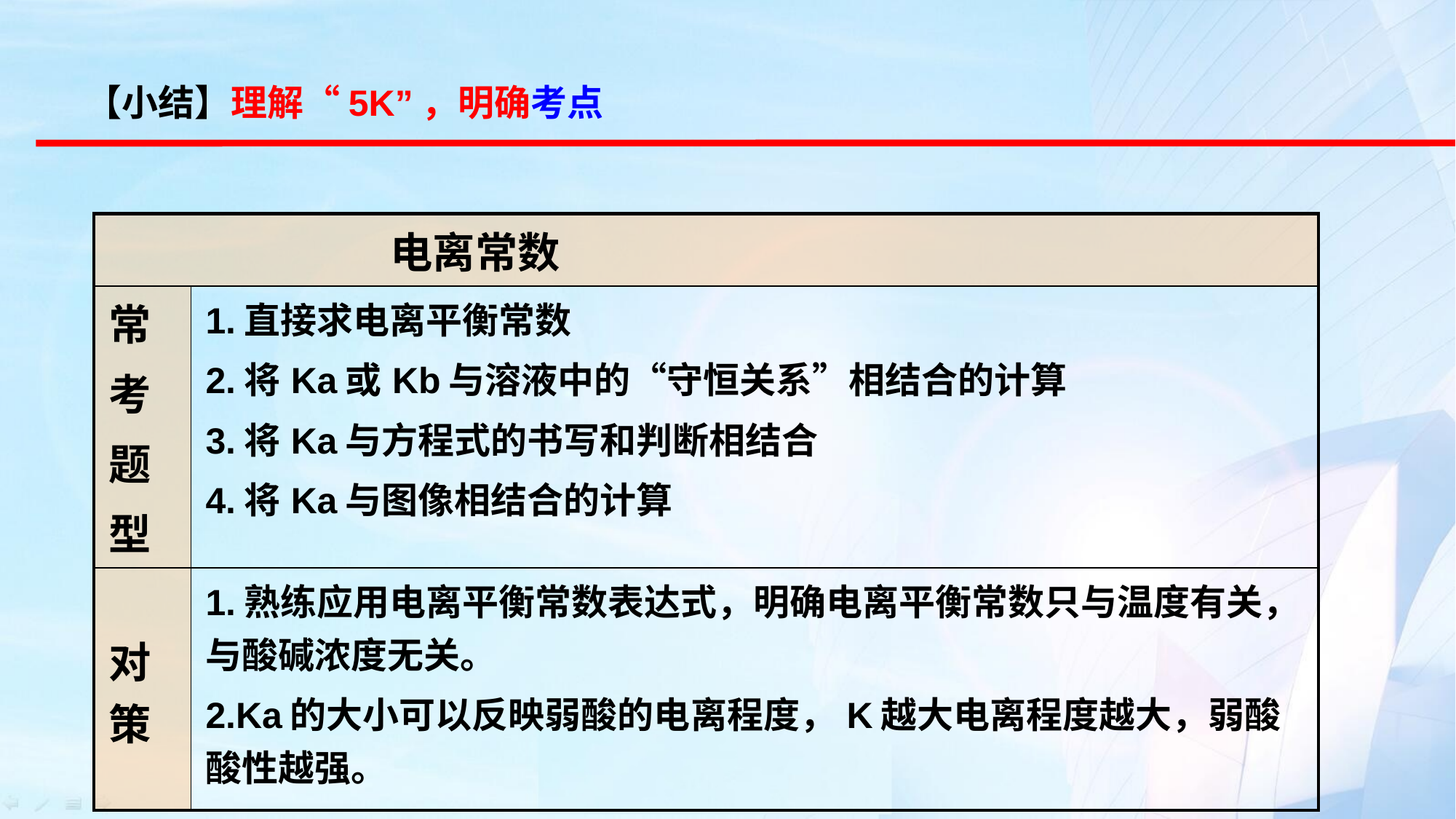

【小结】理解“5K”，明确考点
| 电离常数 |  |
| --- | --- |
| 常 考 题 型 | 1.直接求电离平衡常数 2.将Ka或Kb与溶液中的“守恒关系”相结合的计算 3.将Ka与方程式的书写和判断相结合 4.将Ka与图像相结合的计算 |
| 对策 | 1.熟练应用电离平衡常数表达式，明确电离平衡常数只与温度有关，与酸碱浓度无关。 2.Ka的大小可以反映弱酸的电离程度，K越大电离程度越大，弱酸酸性越强。 |